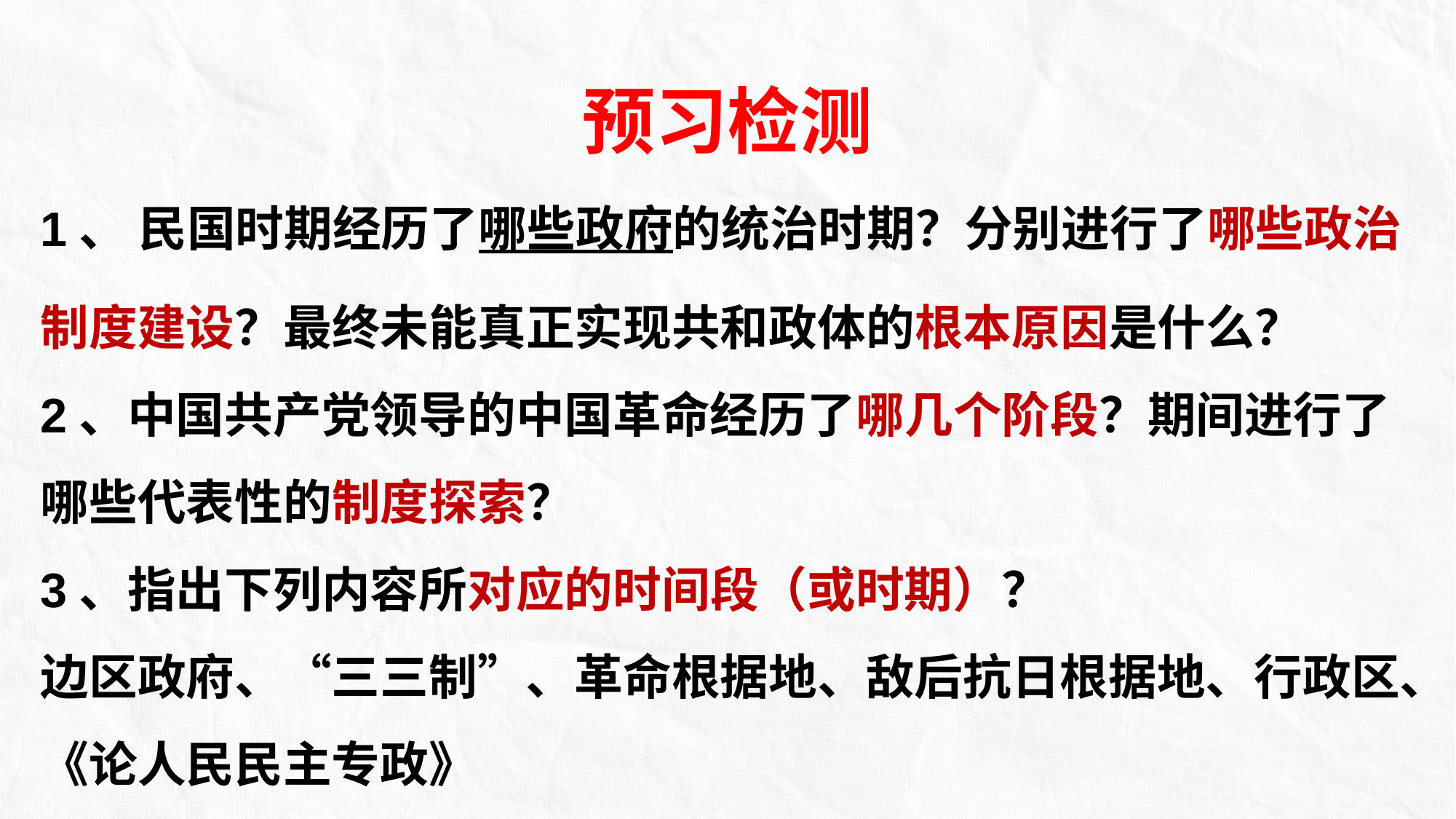

预习检测
1、 民国时期经历了哪些政府的统治时期？分别进行了哪些政治制度建设？最终未能真正实现共和政体的根本原因是什么？
2、中国共产党领导的中国革命经历了哪几个阶段？期间进行了哪些代表性的制度探索？
3、指出下列内容所对应的时间段（或时期）？
边区政府、“三三制”、革命根据地、敌后抗日根据地、行政区、《论人民民主专政》